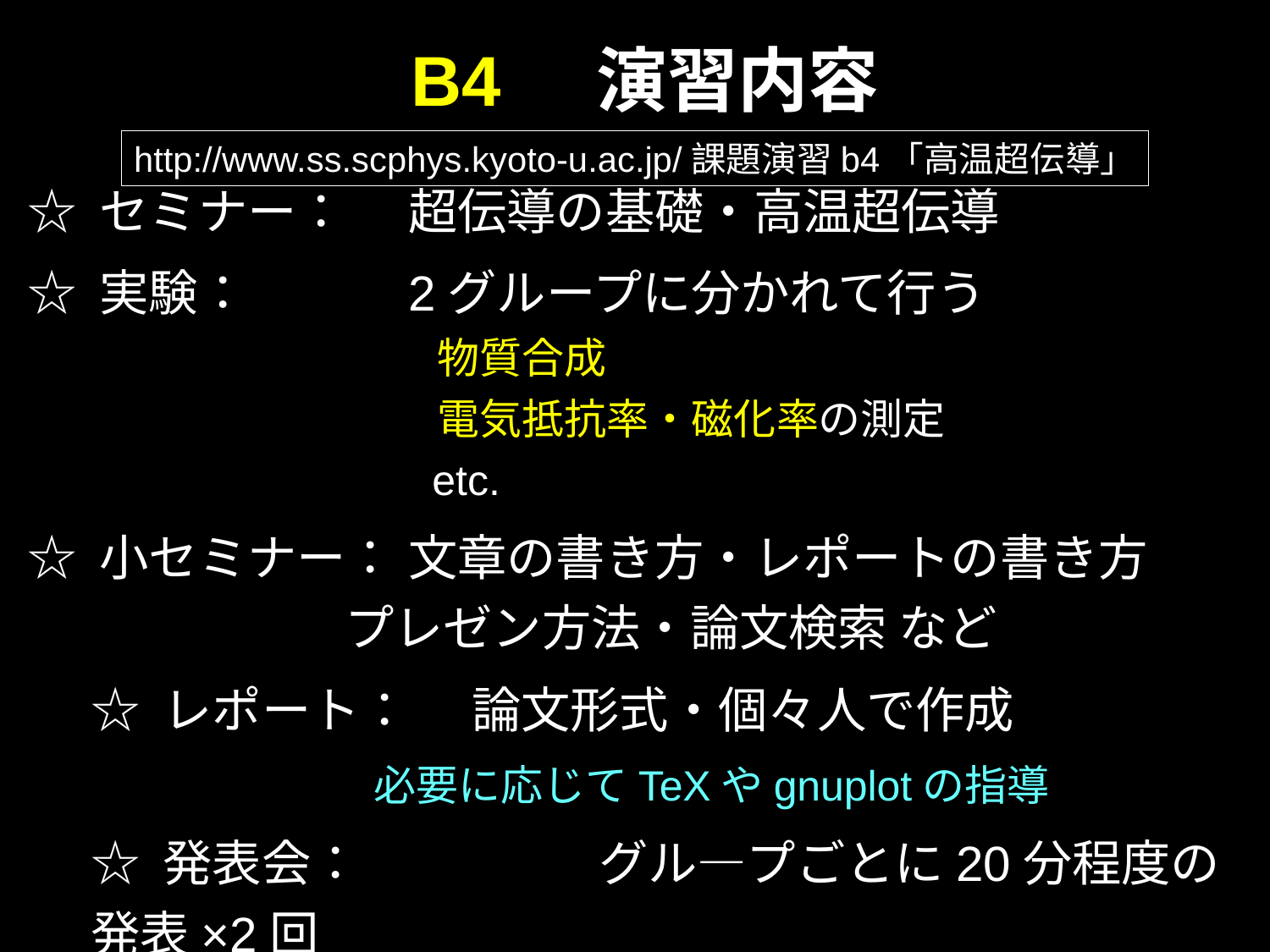

# B4    演習内容
http://www.ss.scphys.kyoto-u.ac.jp/課題演習b4「高温超伝導」
☆ セミナー：	超伝導の基礎・高温超伝導
☆ 実験：		2グループに分かれて行う
				  物質合成
				  電気抵抗率・磁化率の測定
				  etc.
☆ 小セミナー：	文章の書き方・レポートの書き方
			プレゼン方法・論文検索 など
☆ レポート： 	論文形式・個々人で作成
			  必要に応じてTeXやgnuplotの指導
☆ 発表会：		グル―プごとに20分程度の発表×2回